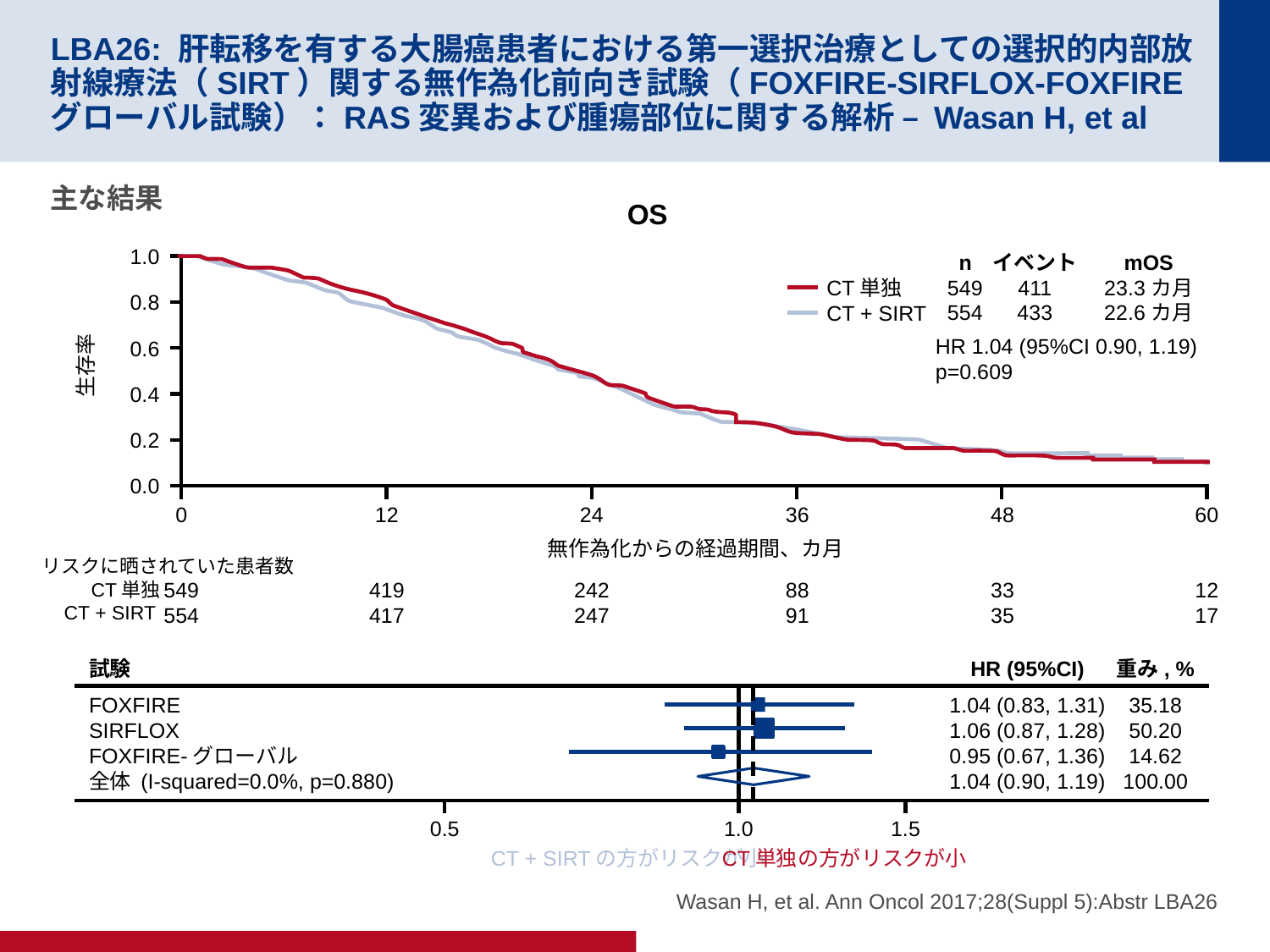

# LBA26: 肝転移を有する大腸癌患者における第一選択治療としての選択的内部放射線療法（SIRT）関する無作為化前向き試験（FOXFIRE-SIRFLOX-FOXFIREグローバル試験）：RAS変異および腫瘍部位に関する解析 – Wasan H, et al
主な結果

OS
1.0

0.8
0.6
生存率
0.4
0.2
0.0
0
12
24
36
48
60
無作為化からの経過期間、カ月
リスクに晒されていた患者数
         CT単独
    CT + SIRT
549
554
419
417
242
247
88
91
33
35
12
17
n
549
554
イベント
411
433
mOS
23.3カ月
22.6カ月
CT単独
CT + SIRT
HR 1.04 (95%CI 0.90, 1.19)
p=0.609
試験
FOXFIRE
SIRFLOX
FOXFIRE-グローバル
全体 (I-squared=0.0%, p=0.880)
HR (95%CI)
1.04 (0.83, 1.31)
1.06 (0.87, 1.28)
0.95 (0.67, 1.36)
1.04 (0.90, 1.19)
重み, %
35.18
50.20
14.62
100.00

0.5
1.0
1.5
CT + SIRTの方がリスクが小
CT単独の方がリスクが小
Wasan H, et al. Ann Oncol 2017;28(Suppl 5):Abstr LBA26